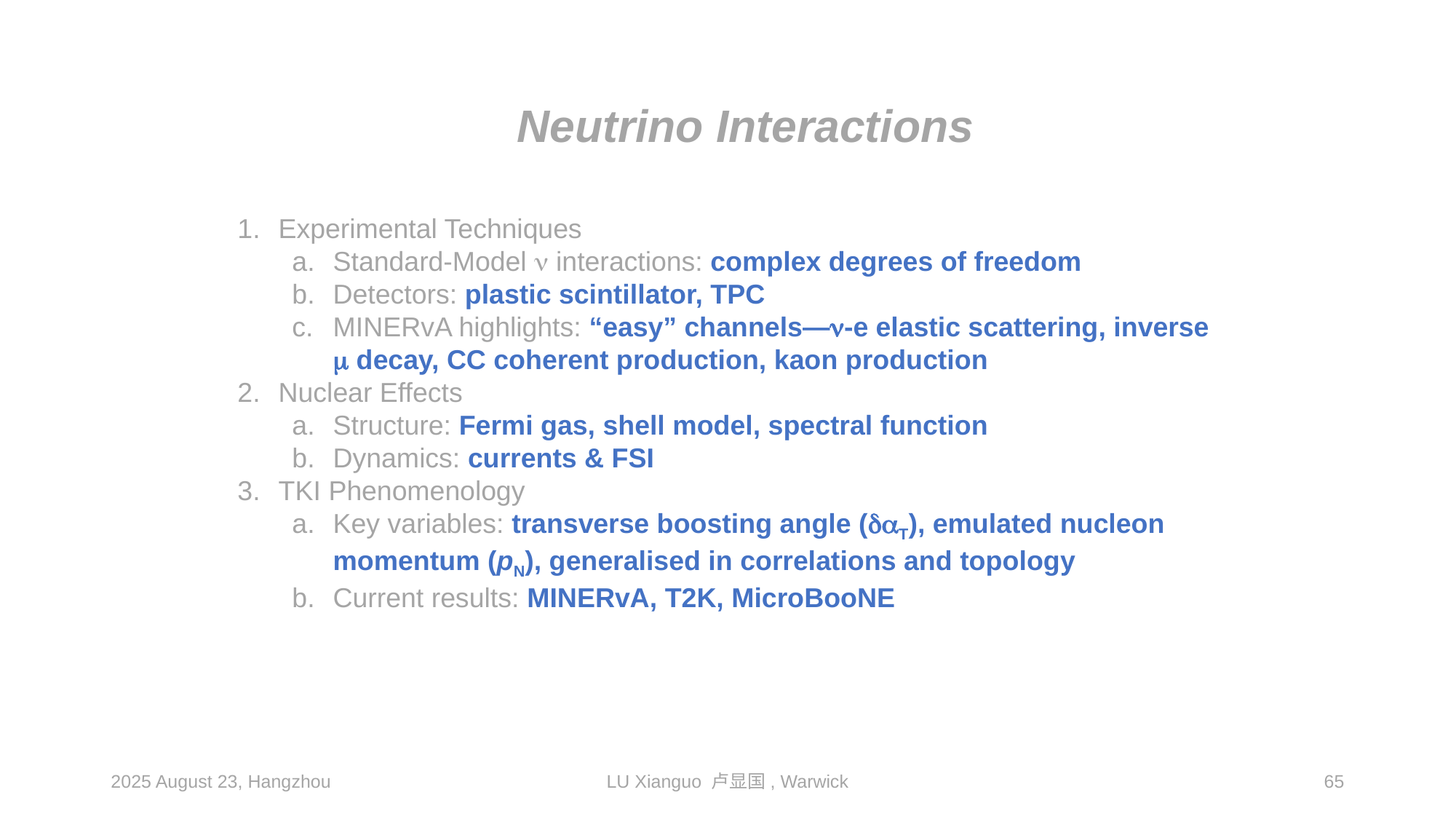

Neutrino Interactions
Experimental Techniques
Standard-Model ν interactions: complex degrees of freedom
Detectors: plastic scintillator, TPC
MINERvA highlights: “easy” channels—ν-e elastic scattering, inverse μ decay, CC coherent production, kaon production
Nuclear Effects
Structure: Fermi gas, shell model, spectral function
Dynamics: currents & FSI
TKI Phenomenology
Key variables: transverse boosting angle (δαT), emulated nucleon momentum (pN), generalised in correlations and topology
Current results: MINERvA, T2K, MicroBooNE
2025 August 23, Hangzhou
LU Xianguo 卢显国, Warwick
65